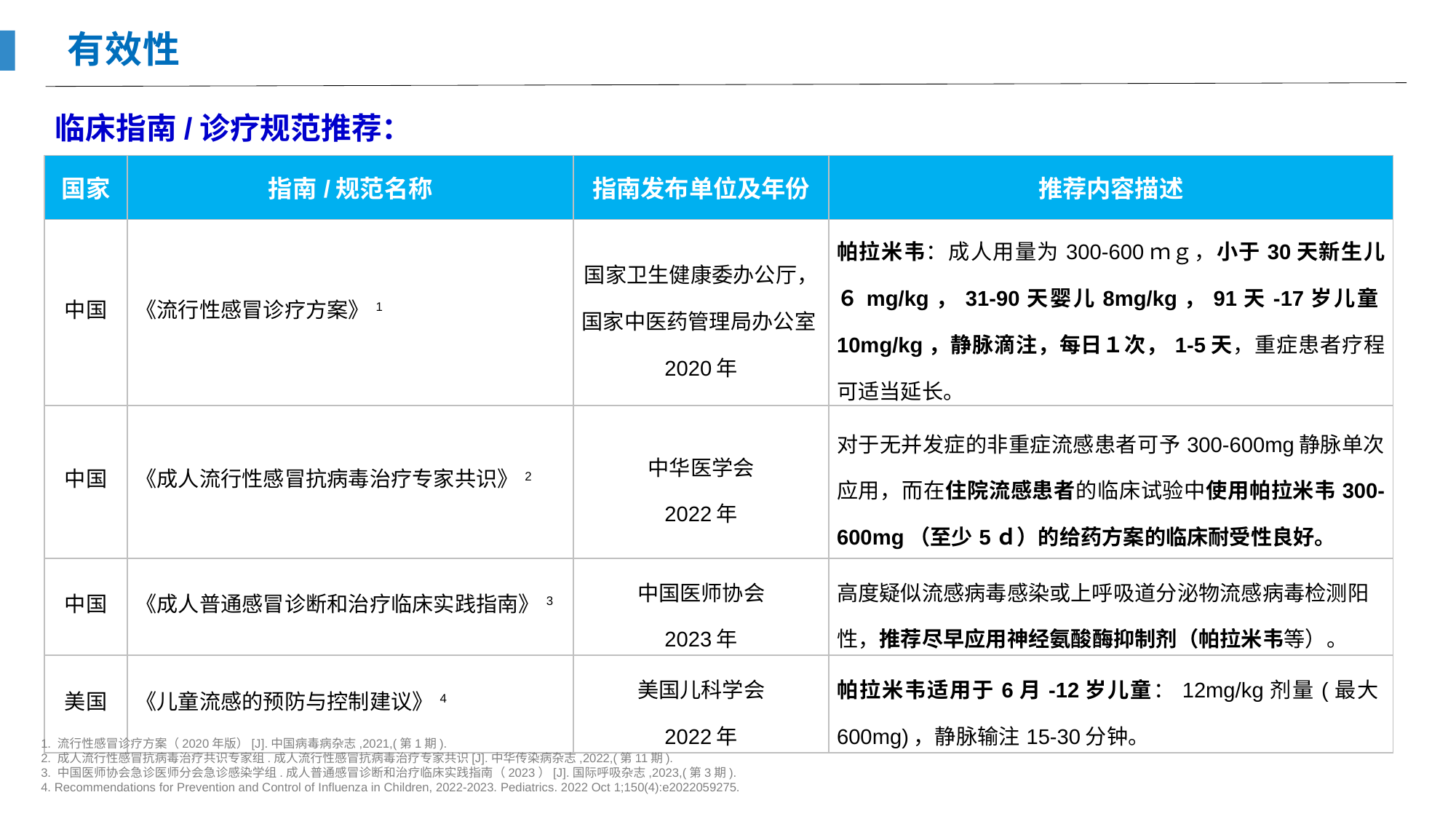

有效性
临床指南/诊疗规范推荐：
| 国家 | 指南/规范名称 | 指南发布单位及年份 | 推荐内容描述 |
| --- | --- | --- | --- |
| 中国 | 《流行性感冒诊疗方案》1 | 国家卫生健康委办公厅，国家中医药管理局办公室2020年 | 帕拉米韦：成人用量为300-600ｍｇ，小于30天新生儿６mg/kg，31-90天婴儿8mg/kg，91天-17岁儿童10mg/kg，静脉滴注，每日１次，1-5天，重症患者疗程可适当延长。 |
| 中国 | 《成人流行性感冒抗病毒治疗专家共识》2 | 中华医学会 2022年 | 对于无并发症的非重症流感患者可予300-600mg静脉单次应用，而在住院流感患者的临床试验中使用帕拉米韦300-600mg（至少5ｄ）的给药方案的临床耐受性良好。 |
| 中国 | 《成人普通感冒诊断和治疗临床实践指南》3 | 中国医师协会 2023年 | 高度疑似流感病毒感染或上呼吸道分泌物流感病毒检测阳性，推荐尽早应用神经氨酸酶抑制剂（帕拉米韦等）。 |
| 美国 | 《儿童流感的预防与控制建议》4 | 美国儿科学会 2022年 | 帕拉米韦适用于6月-12岁儿童：12mg/kg剂量(最大600mg)，静脉输注15-30分钟。 |
1. 流行性感冒诊疗方案（2020年版）[J].中国病毒病杂志,2021,(第1期).
2. 成人流行性感冒抗病毒治疗共识专家组.成人流行性感冒抗病毒治疗专家共识[J].中华传染病杂志,2022,(第11期).
3. 中国医师协会急诊医师分会急诊感染学组.成人普通感冒诊断和治疗临床实践指南（2023）[J].国际呼吸杂志,2023,(第3期).
4. Recommendations for Prevention and Control of Influenza in Children, 2022-2023. Pediatrics. 2022 Oct 1;150(4):e2022059275.